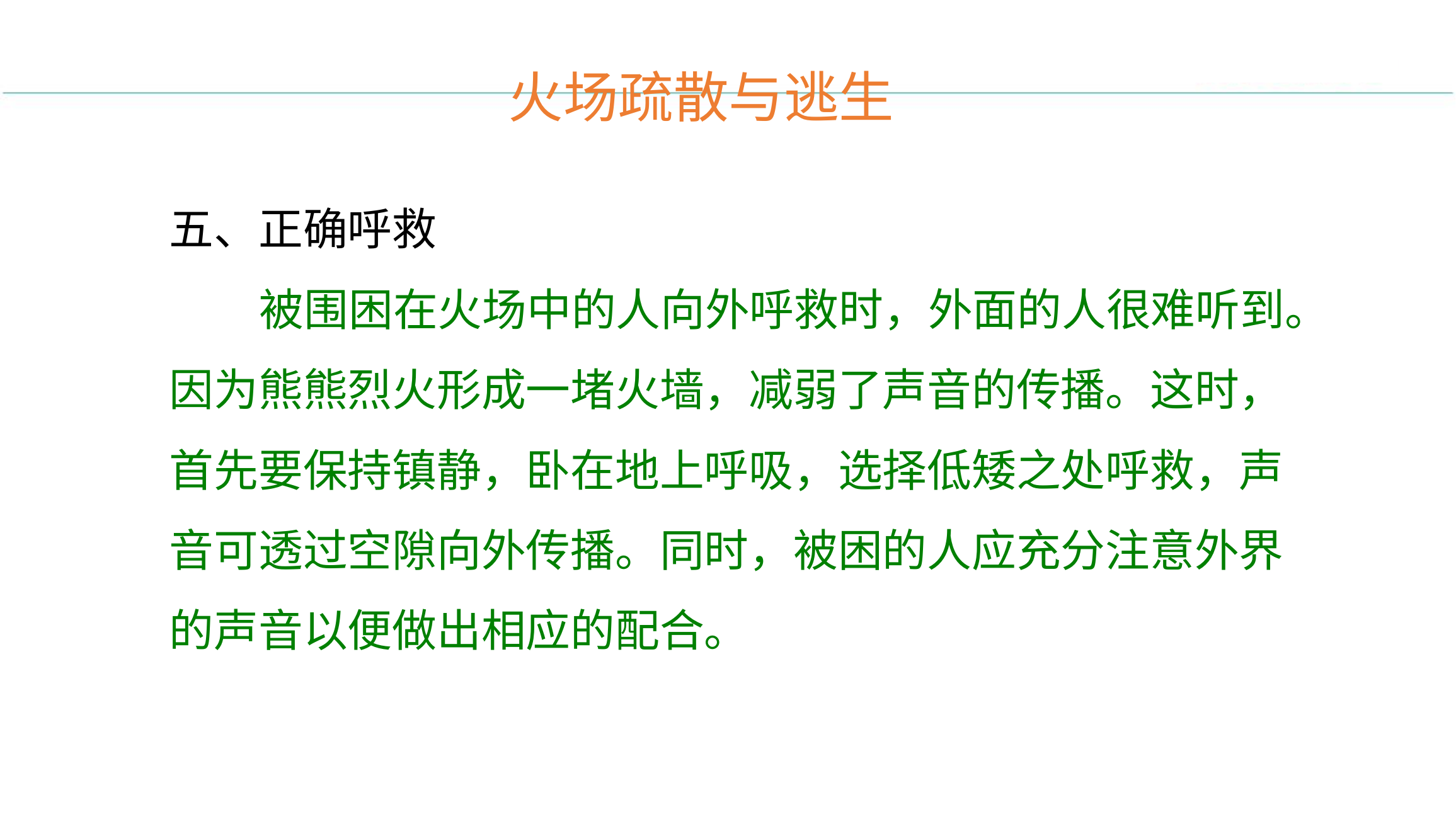

火场疏散与逃生
五、正确呼救
        被围困在火场中的人向外呼救时，外面的人很难听到。因为熊熊烈火形成一堵火墙，减弱了声音的传播。这时，首先要保持镇静，卧在地上呼吸，选择低矮之处呼救，声音可透过空隙向外传播。同时，被困的人应充分注意外界的声音以便做出相应的配合。